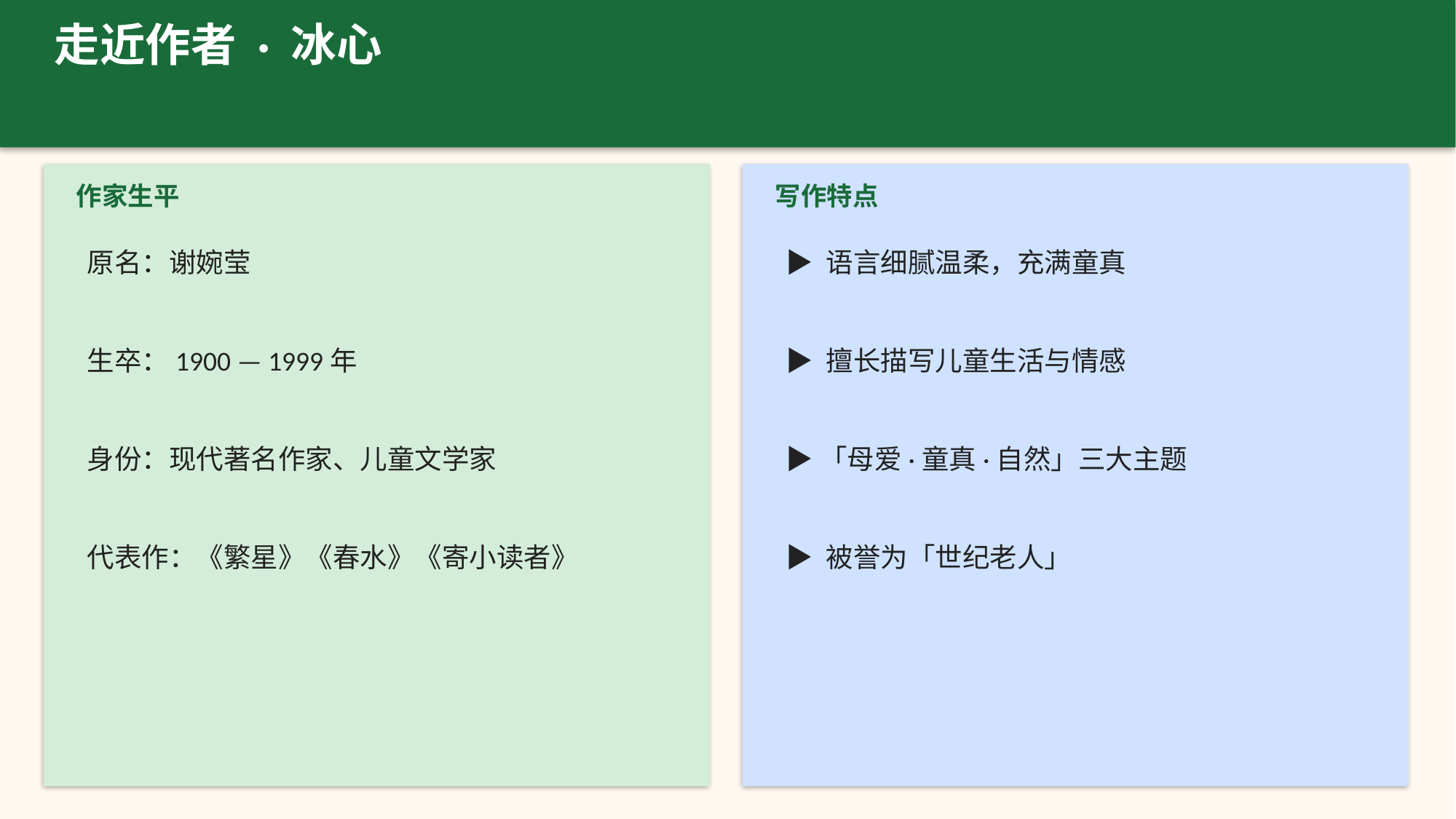

走近作者 · 冰心

作家生平
写作特点
原名：谢婉莹
▶ 语言细腻温柔，充满童真
生卒：1900 — 1999年
▶ 擅长描写儿童生活与情感
身份：现代著名作家、儿童文学家
▶「母爱·童真·自然」三大主题
代表作：《繁星》《春水》《寄小读者》
▶ 被誉为「世纪老人」